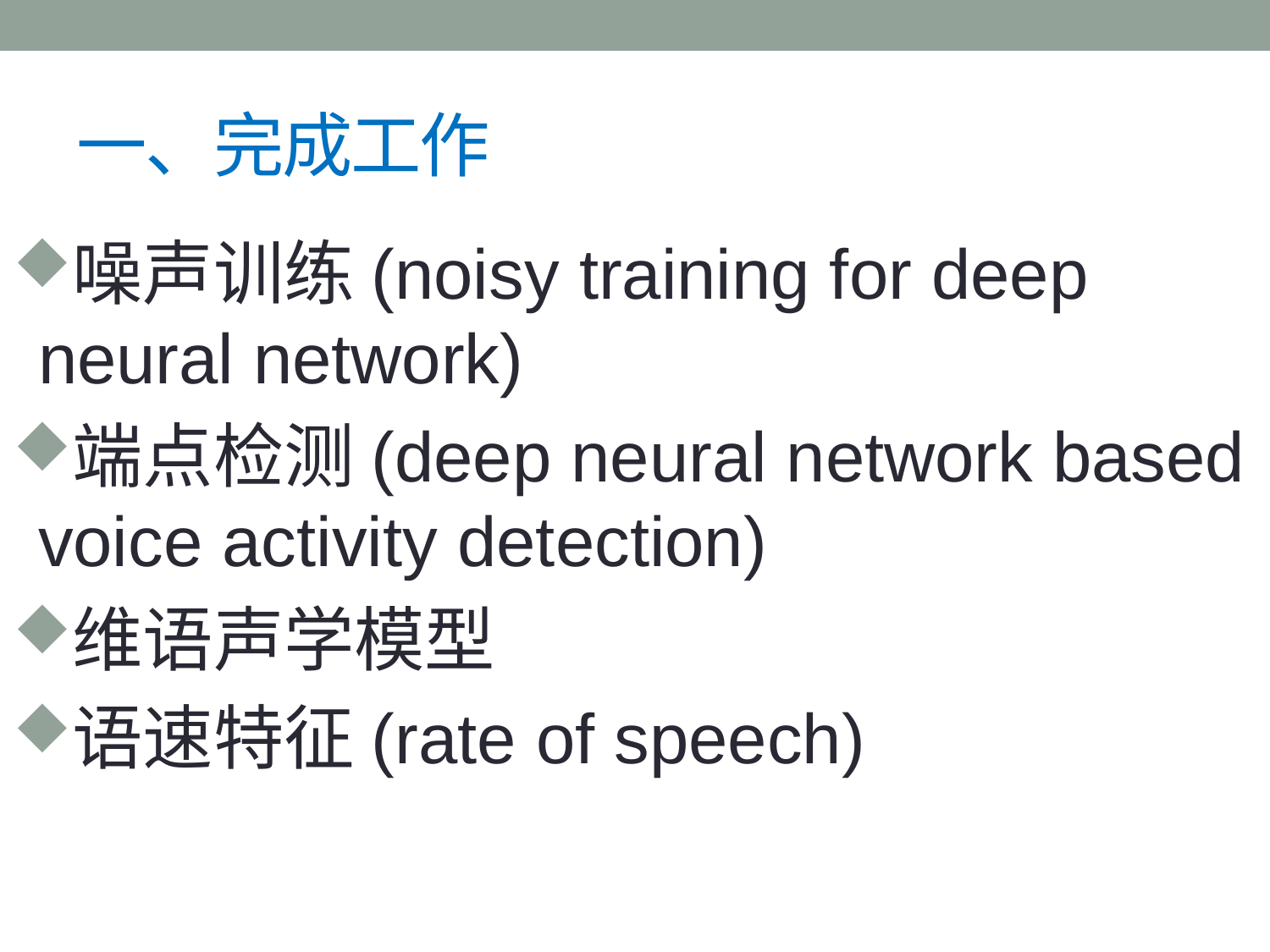

# 一、完成工作
噪声训练(noisy training for deep neural network)
端点检测(deep neural network based voice activity detection)
维语声学模型
语速特征(rate of speech)